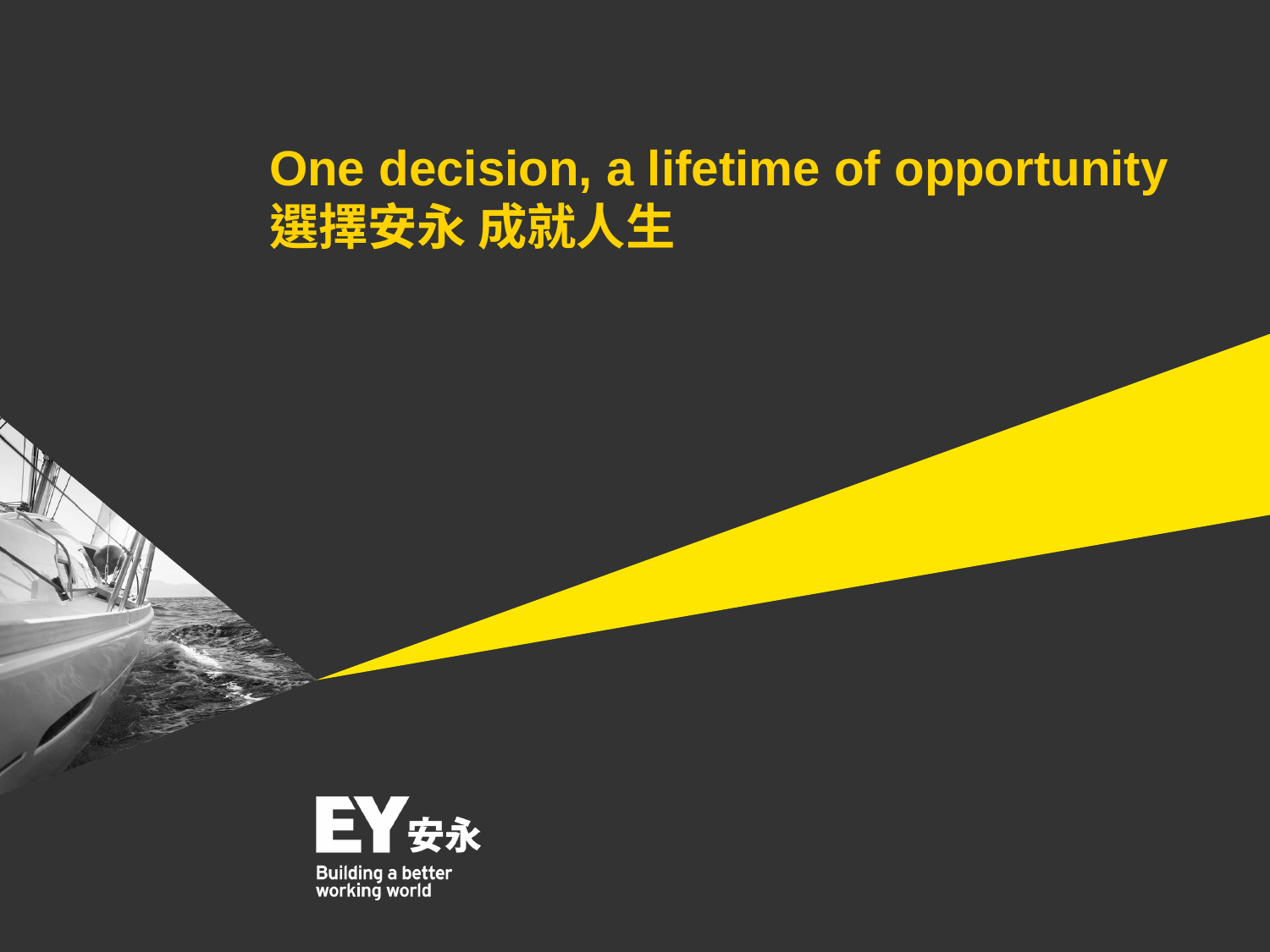

One decision, a lifetime of opportunity
選擇安永 成就人生